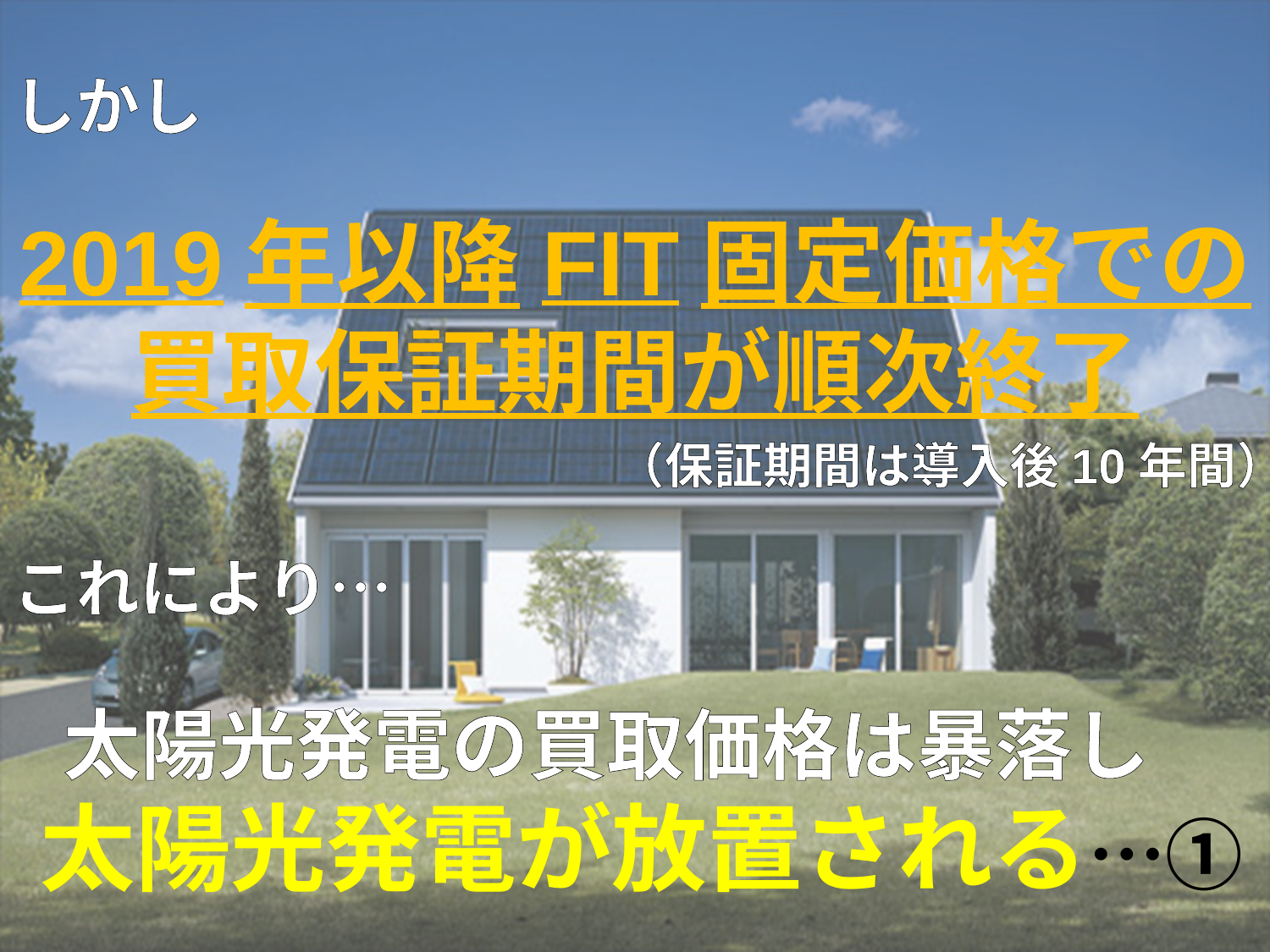

しかし
2019年以降FIT固定価格での
買取保証期間が順次終了
（保証期間は導入後10年間）
これにより…
太陽光発電の買取価格は暴落し
　太陽光発電が放置される…①